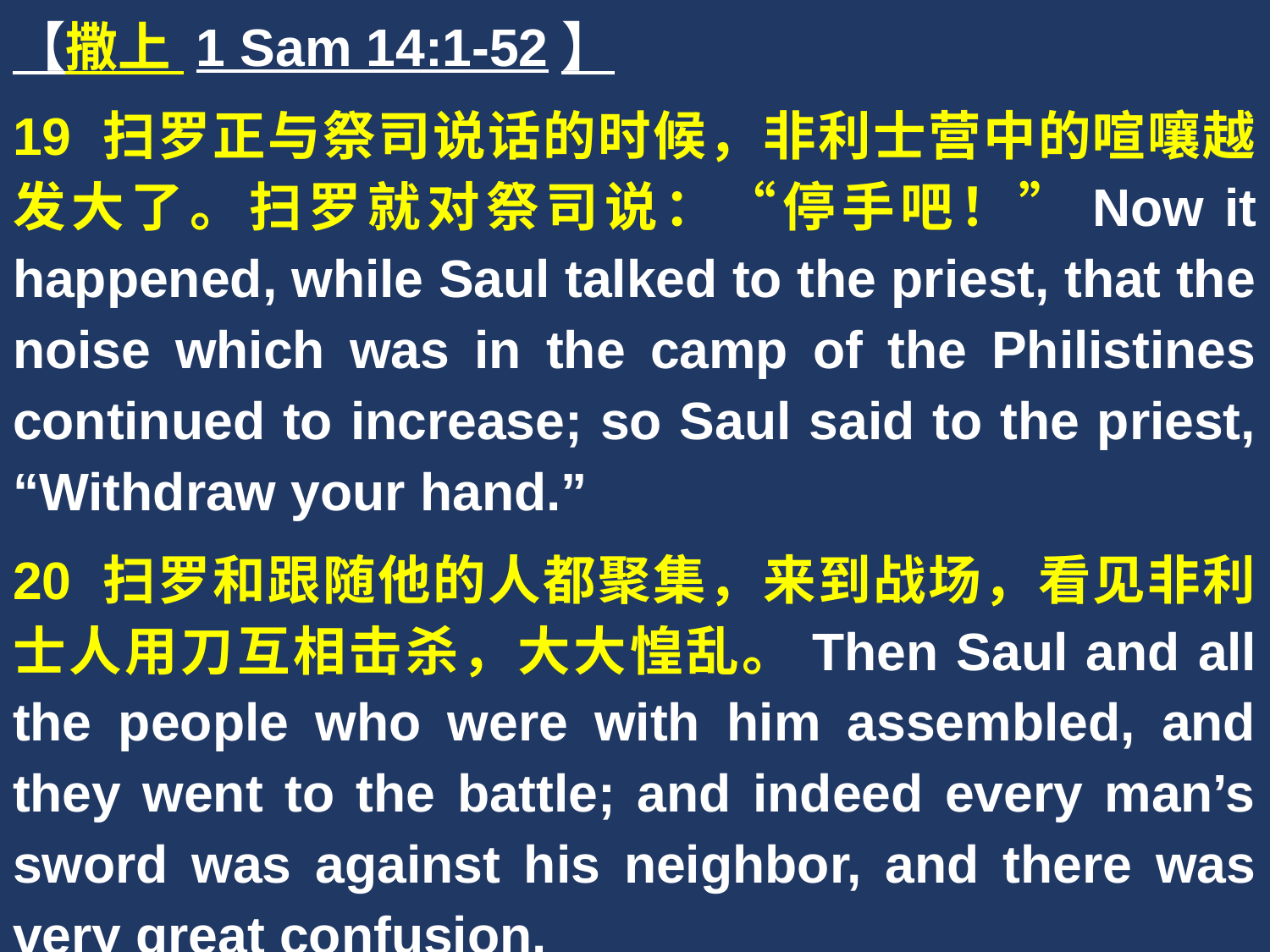

【撒上 1 Sam 14:1-52】
19 扫罗正与祭司说话的时候，非利士营中的喧嚷越发大了。扫罗就对祭司说：“停手吧！”Now it happened, while Saul talked to the priest, that the noise which was in the camp of the Philistines continued to increase; so Saul said to the priest, “Withdraw your hand.”
20 扫罗和跟随他的人都聚集，来到战场，看见非利士人用刀互相击杀，大大惶乱。Then Saul and all the people who were with him assembled, and they went to the battle; and indeed every man’s sword was against his neighbor, and there was very great confusion.